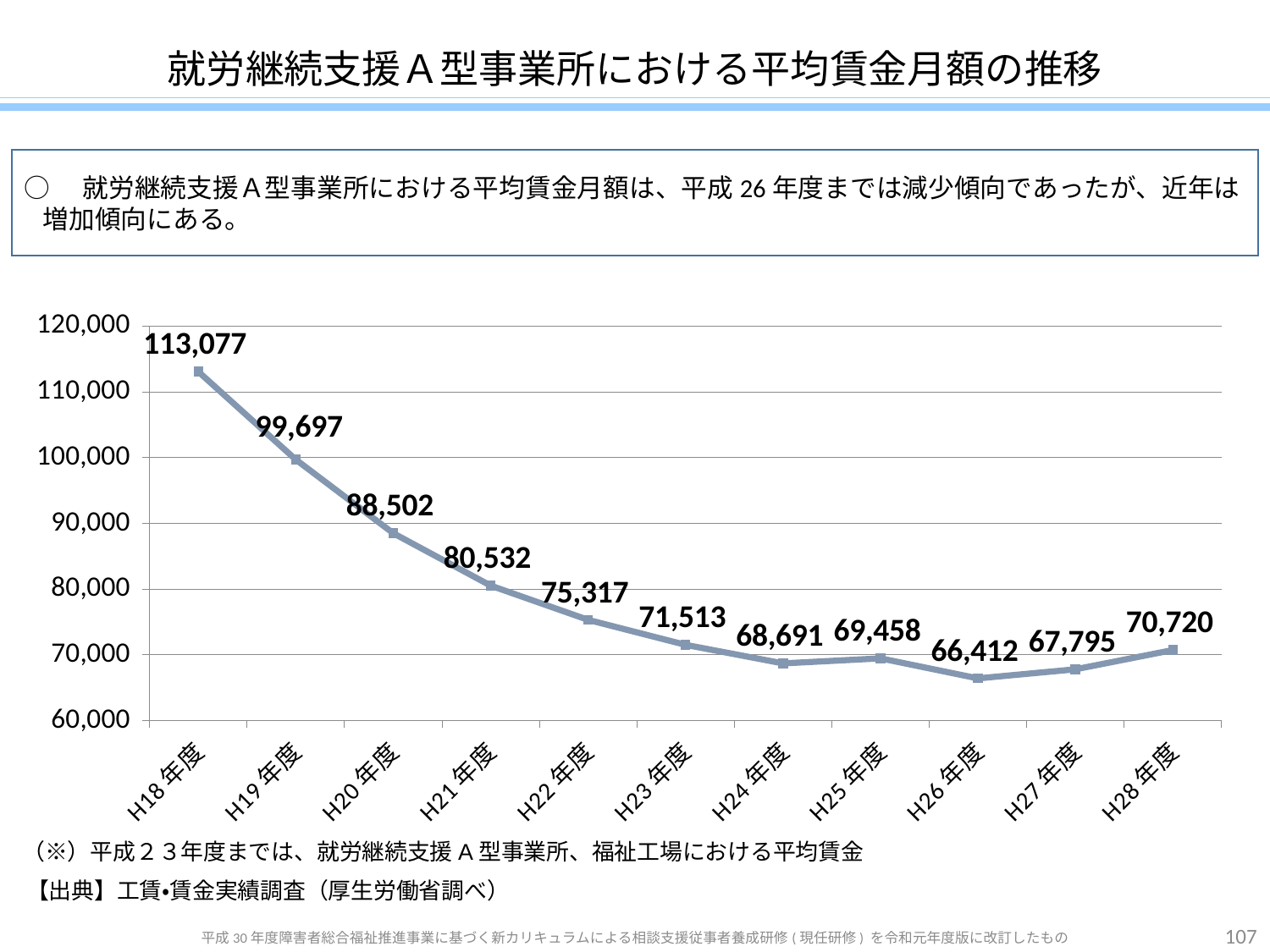

就労継続支援Ａ型事業所における平均賃金月額の推移
○　就労継続支援Ａ型事業所における平均賃金月額は、平成26年度までは減少傾向であったが、近年は増加傾向にある。

### Chart

| Category | 系列 1 |
|---|---|
| H18年度 | 113077.0 |
| H19年度 | 99697.0 |
| H20年度 | 88502.0 |
| H21年度 | 80532.0 |
| H22年度 | 75317.0 |
| H23年度 | 71513.0 |
| H24年度 | 68691.0 |
| H25年度 | 69458.0 |
| H26年度 | 66412.0 |
| H27年度 | 67795.0 |
| H28年度 | 70720.0 |
（※）平成２３年度までは、就労継続支援A型事業所、福祉工場における平均賃金
【出典】工賃・賃金実績調査（厚生労働省調べ）
107
平成30年度障害者総合福祉推進事業に基づく新カリキュラムによる相談支援従事者養成研修(現任研修) を令和元年度版に改訂したもの